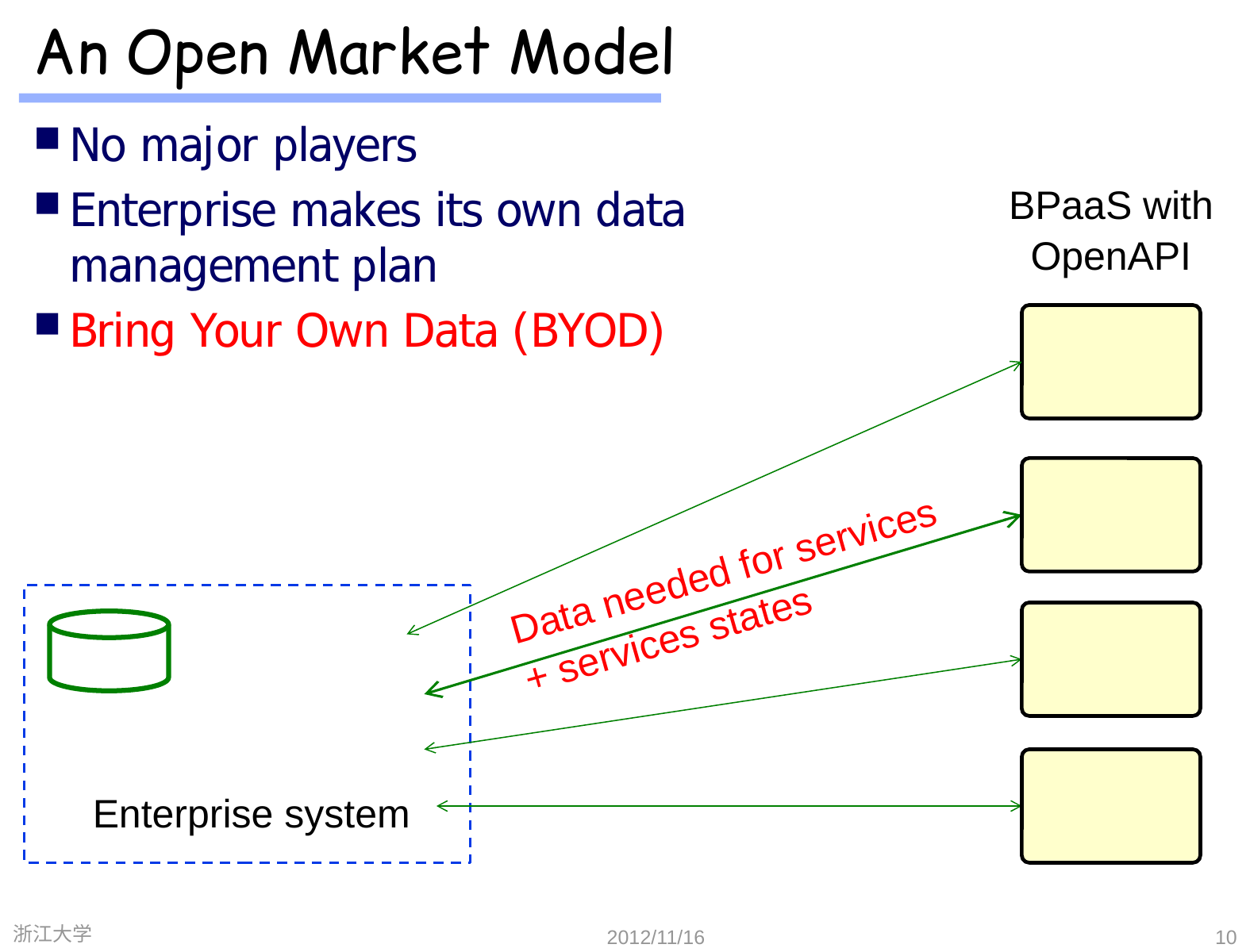

# An Open Market Model
No major players
Enterprise makes its own data
management plan
Bring Your Own Data (BYOD)
BPaaS with
OpenAPI

Data needed for services
+ services states

Enterprise system
浙江大学
2012/11/16
10